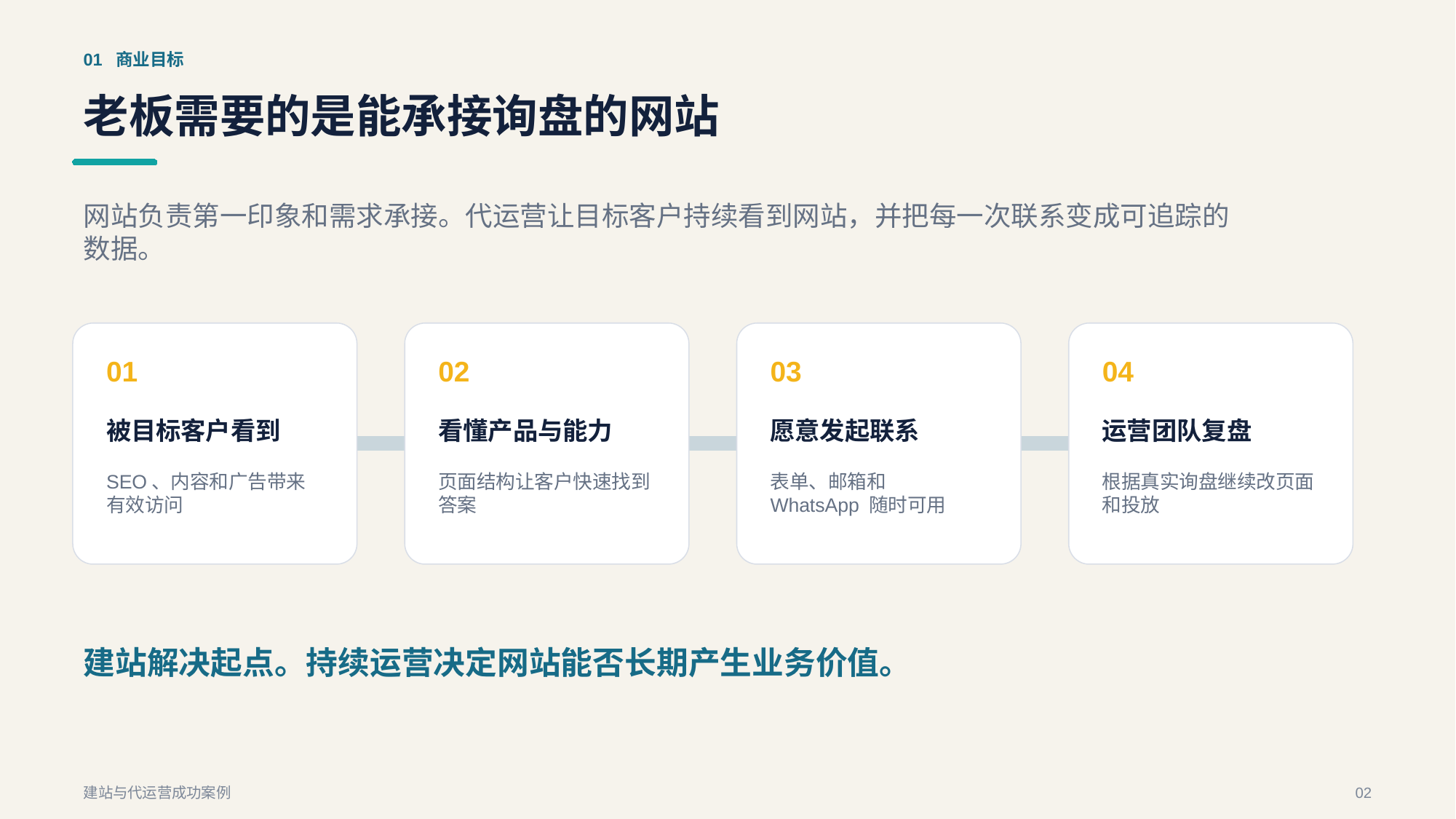

01  商业目标
老板需要的是能承接询盘的网站

网站负责第一印象和需求承接。代运营让目标客户持续看到网站，并把每一次联系变成可追踪的数据。

01
02
03
04
被目标客户看到
看懂产品与能力
愿意发起联系
运营团队复盘

SEO、内容和广告带来有效访问
页面结构让客户快速找到答案
表单、邮箱和 WhatsApp 随时可用
根据真实询盘继续改页面和投放
建站解决起点。持续运营决定网站能否长期产生业务价值。
建站与代运营成功案例
02